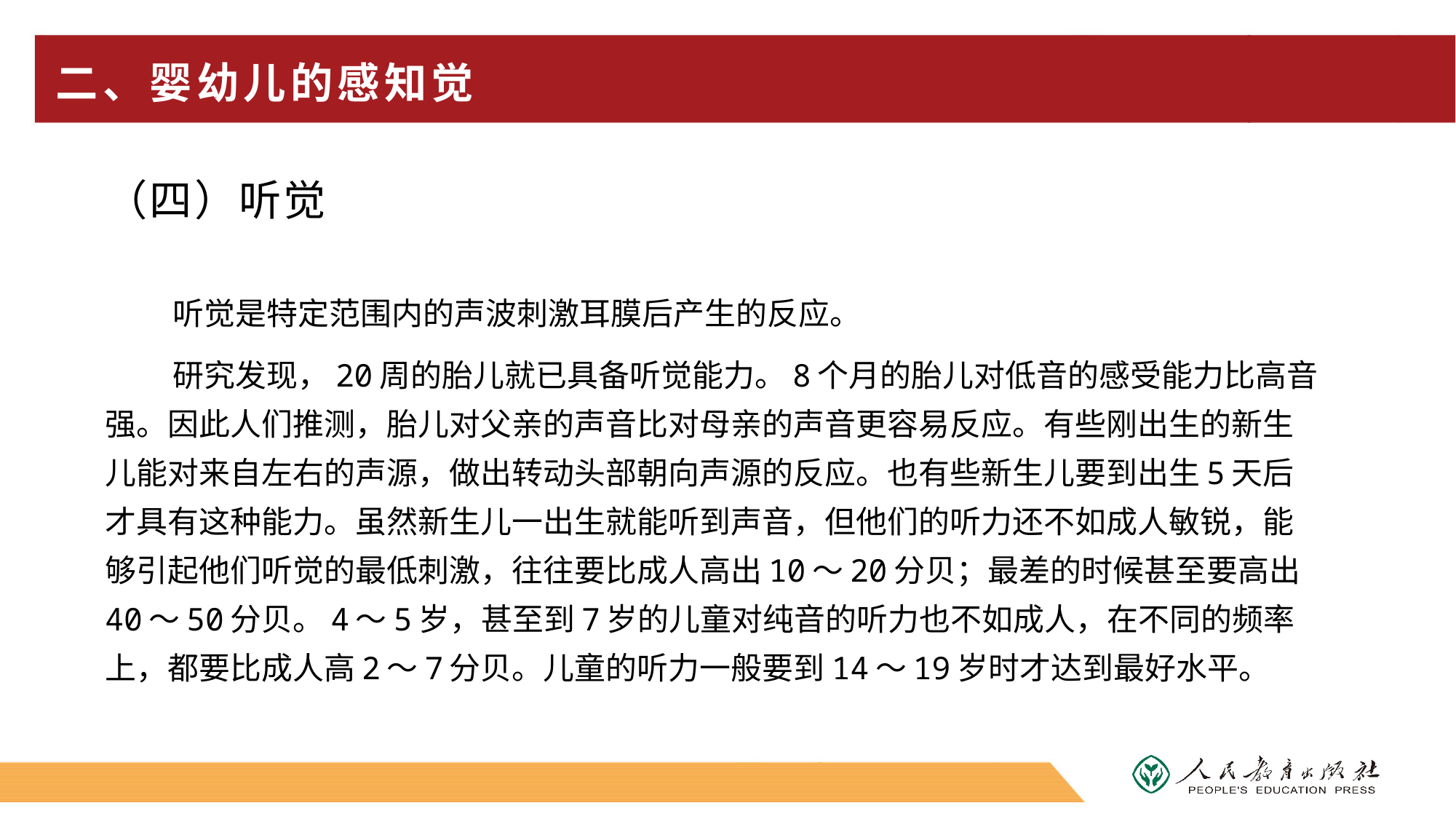

# 二、婴幼儿的感知觉
（四）听觉
听觉是特定范围内的声波刺激耳膜后产生的反应。
研究发现，20周的胎儿就已具备听觉能力。8个月的胎儿对低音的感受能力比高音强。因此人们推测，胎儿对父亲的声音比对母亲的声音更容易反应。有些刚出生的新生儿能对来自左右的声源，做出转动头部朝向声源的反应。也有些新生儿要到出生5天后才具有这种能力。虽然新生儿一出生就能听到声音，但他们的听力还不如成人敏锐，能够引起他们听觉的最低刺激，往往要比成人高出10～20分贝；最差的时候甚至要高出40～50分贝。4～5岁，甚至到7岁的儿童对纯音的听力也不如成人，在不同的频率上，都要比成人高2～7分贝。儿童的听力一般要到14～19岁时才达到最好水平。